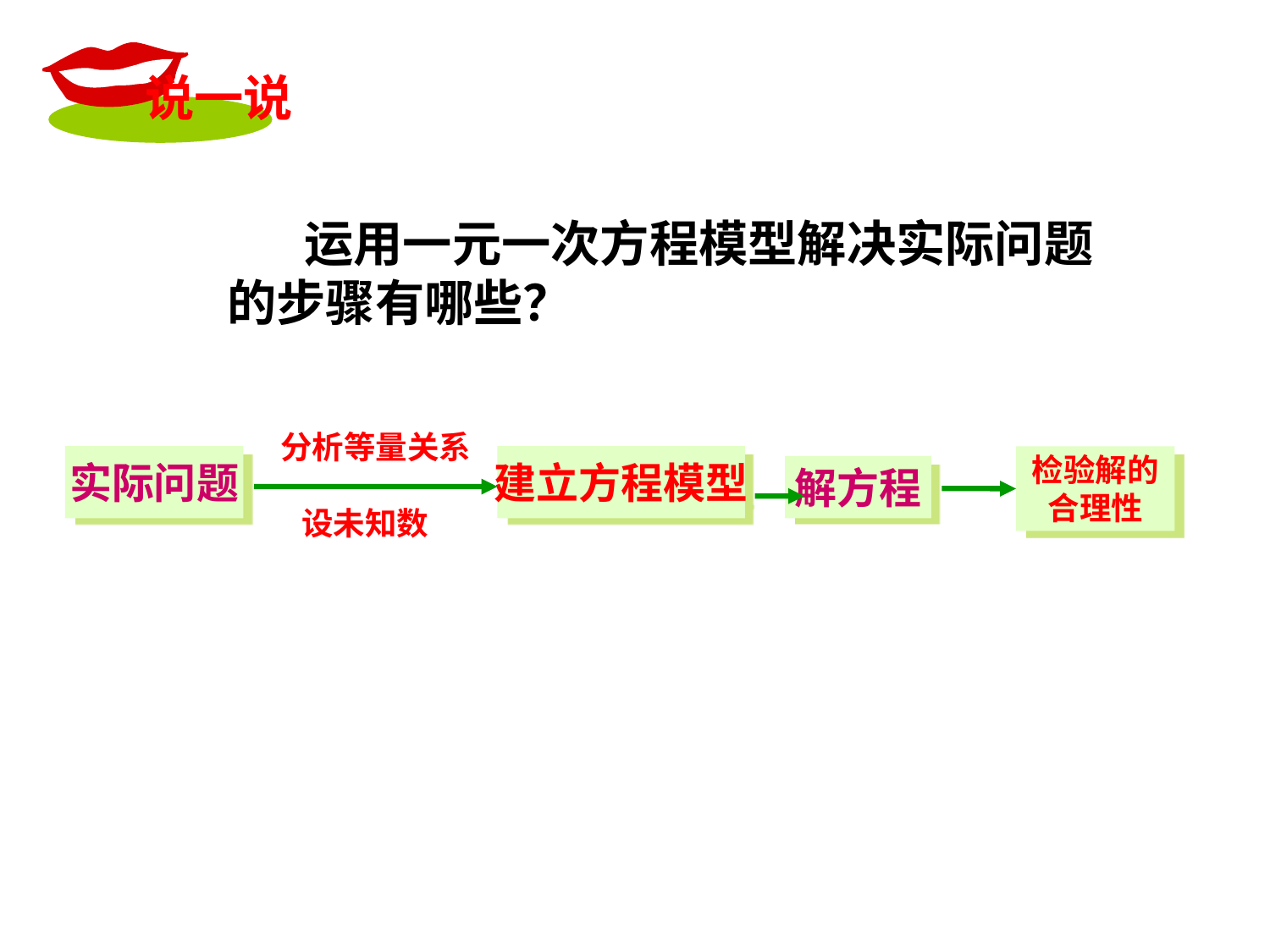

说一说

       运用一元一次方程模型解决实际问题的步骤有哪些？
分析等量关系

设未知数
实际问题
建立方程模型
检验解的
合理性
解方程